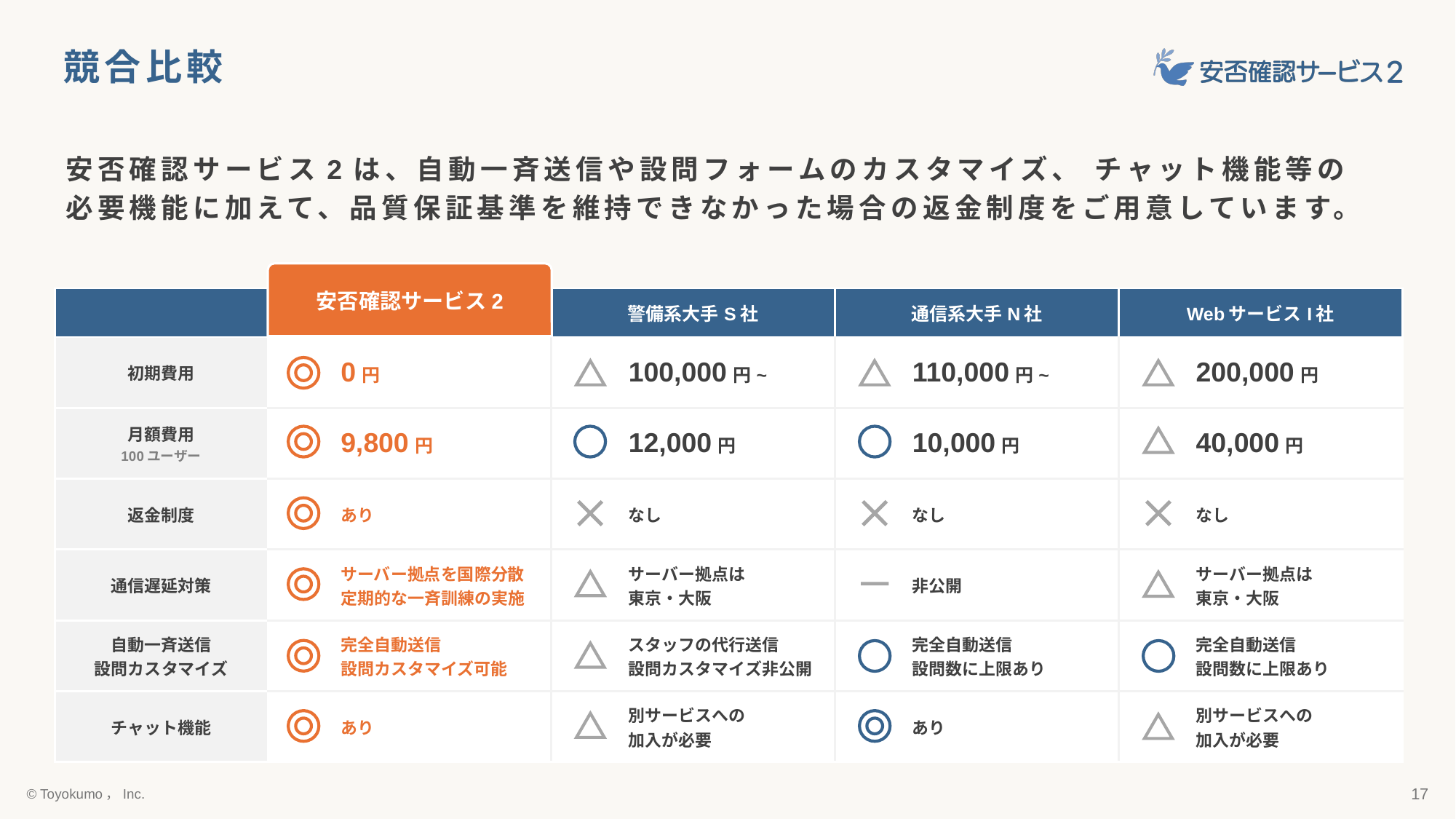

# 競合比較
安否確認サービス2は、自動一斉送信や設問フォームのカスタマイズ、 チャット機能等の
必要機能に加えて、品質保証基準を維持できなかった場合の返金制度をご用意しています。
安否確認サービス2
|  |  | 警備系大手S社 | 通信系大手N社 | WebサービスI社 |
| --- | --- | --- | --- | --- |
| 初期費用 | 0円 | 100,000円~ | 110,000円~ | 200,000円 |
| 月額費用 100ユーザー | 9,800円 | 12,000円 | 10,000円 | 40,000円 |
| 返金制度 | あり | なし | なし | なし |
| 通信遅延対策 | サーバー拠点を国際分散 定期的な一斉訓練の実施 | サーバー拠点は 東京・大阪 | 非公開 | サーバー拠点は 東京・大阪 |
| 自動一斉送信 設問カスタマイズ | 完全自動送信 設問カスタマイズ可能 | スタッフの代行送信 設問カスタマイズ非公開 | 完全自動送信 設問数に上限あり | 完全自動送信 設問数に上限あり |
| チャット機能 | あり | 別サービスへの 加入が必要 | あり | 別サービスへの 加入が必要 |

17
© Toyokumo，Inc.